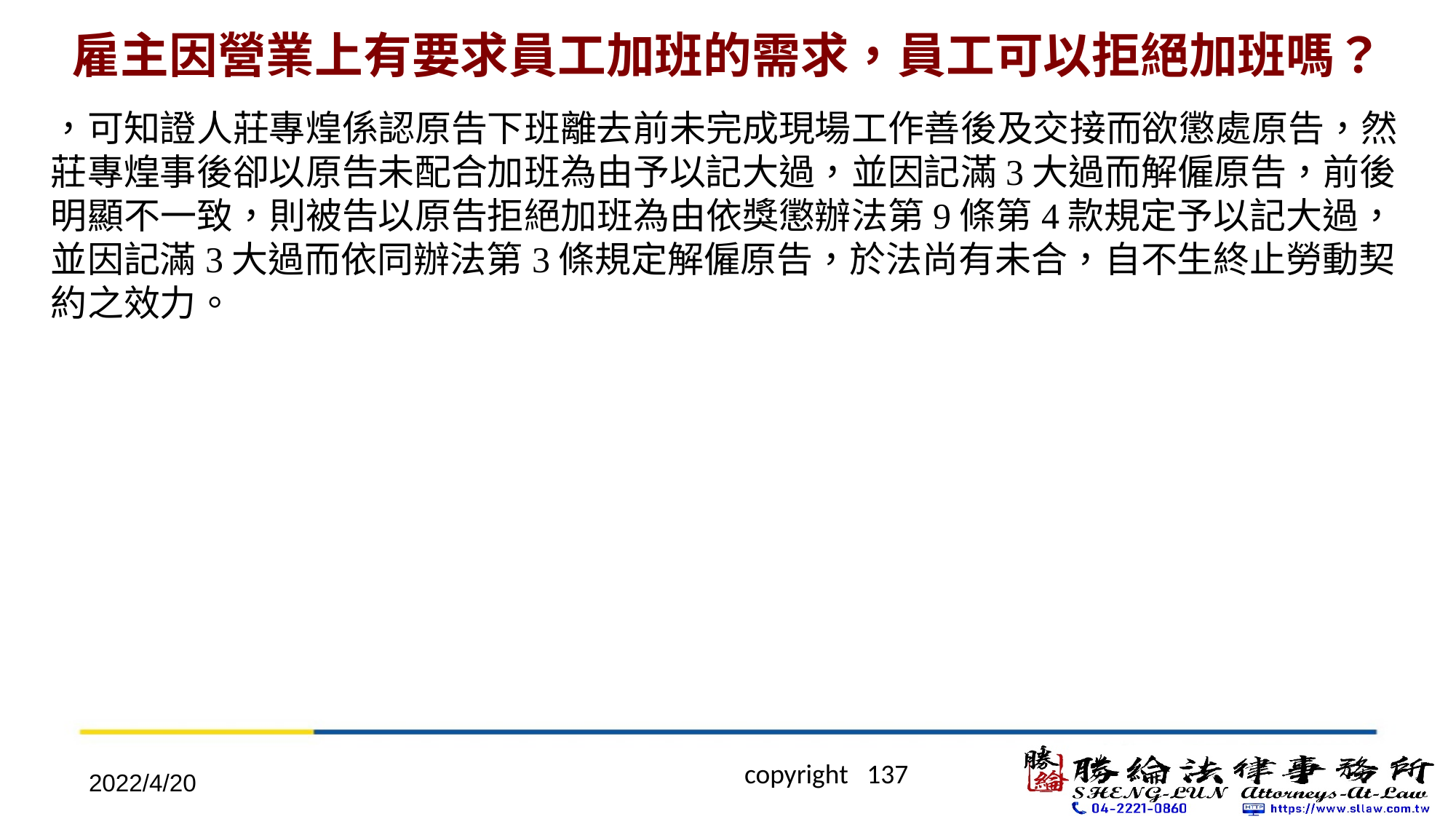

# 雇主因營業上有要求員工加班的需求，員工可以拒絕加班嗎？
，可知證人莊專煌係認原告下班離去前未完成現場工作善後及交接而欲懲處原告，然莊專煌事後卻以原告未配合加班為由予以記大過，並因記滿3大過而解僱原告，前後明顯不一致，則被告以原告拒絕加班為由依獎懲辦法第9條第4款規定予以記大過，並因記滿3大過而依同辦法第3條規定解僱原告，於法尚有未合，自不生終止勞動契約之效力。
2022/4/20
 copyright   137